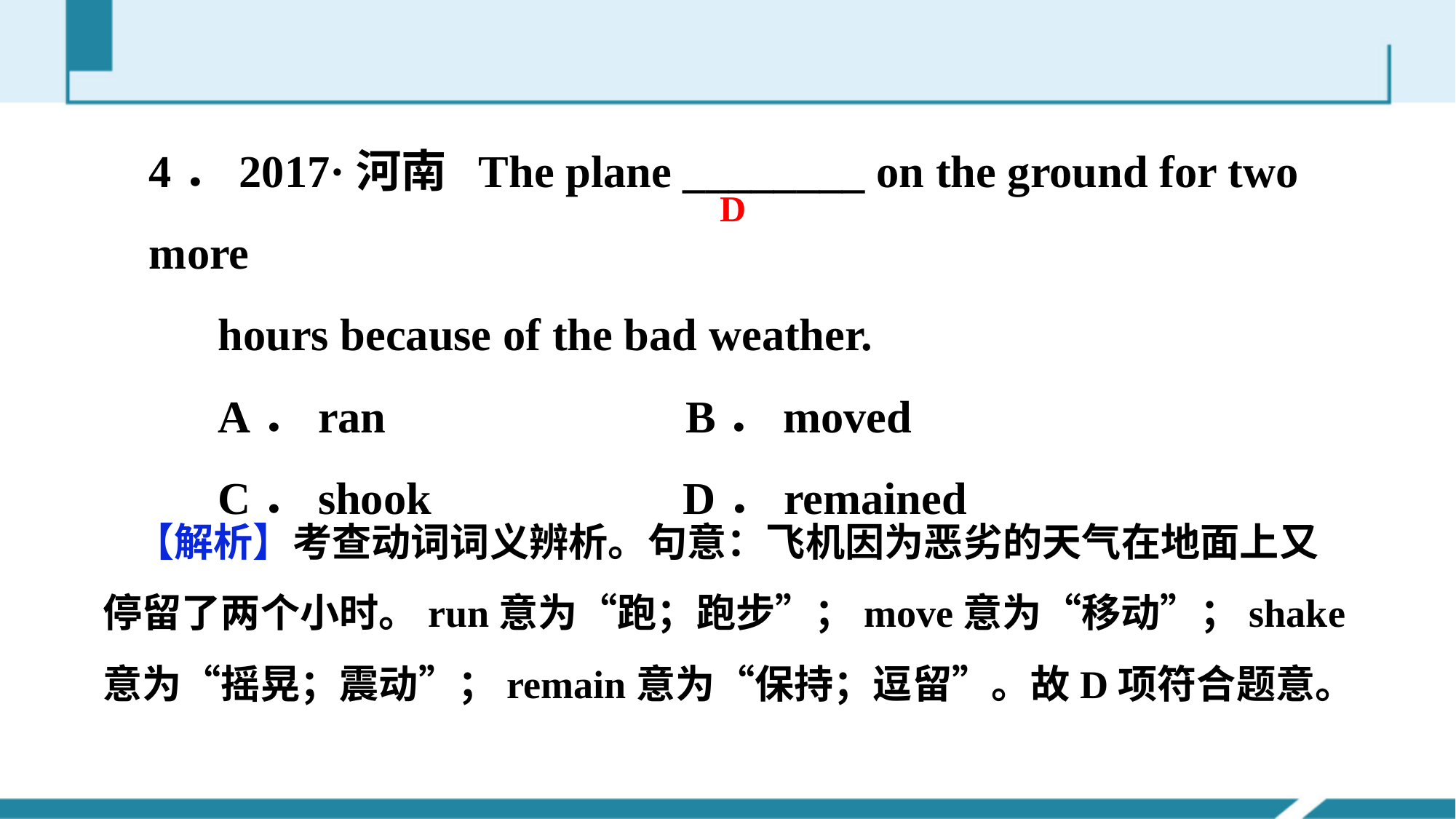

4．2017·河南  The plane ________ on the ground for two more
      hours because of the bad weather.
      A．ran　 　                 B．moved
      C．shook                      D．remained
D
【解析】考查动词词义辨析。句意：飞机因为恶劣的天气在地面上又停留了两个小时。run意为“跑；跑步”；move意为“移动”；shake意为“摇晃；震动”；remain意为“保持；逗留”。故D项符合题意。